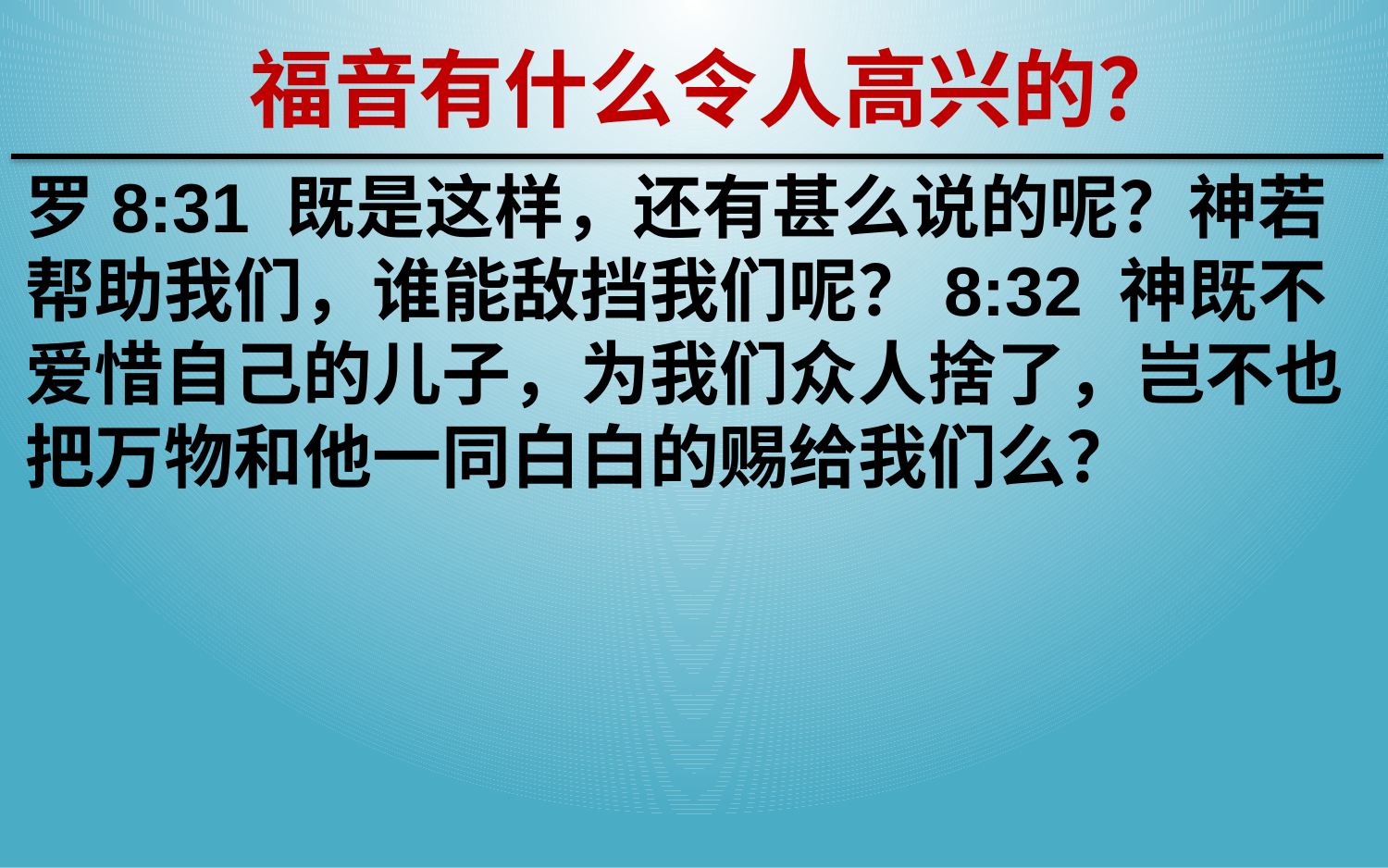

福音有什么令人高兴的？
罗8:31 既是这样，还有甚么说的呢？神若帮助我们，谁能敌挡我们呢？8:32 神既不爱惜自己的儿子，为我们众人捨了，岂不也把万物和他一同白白的赐给我们么？